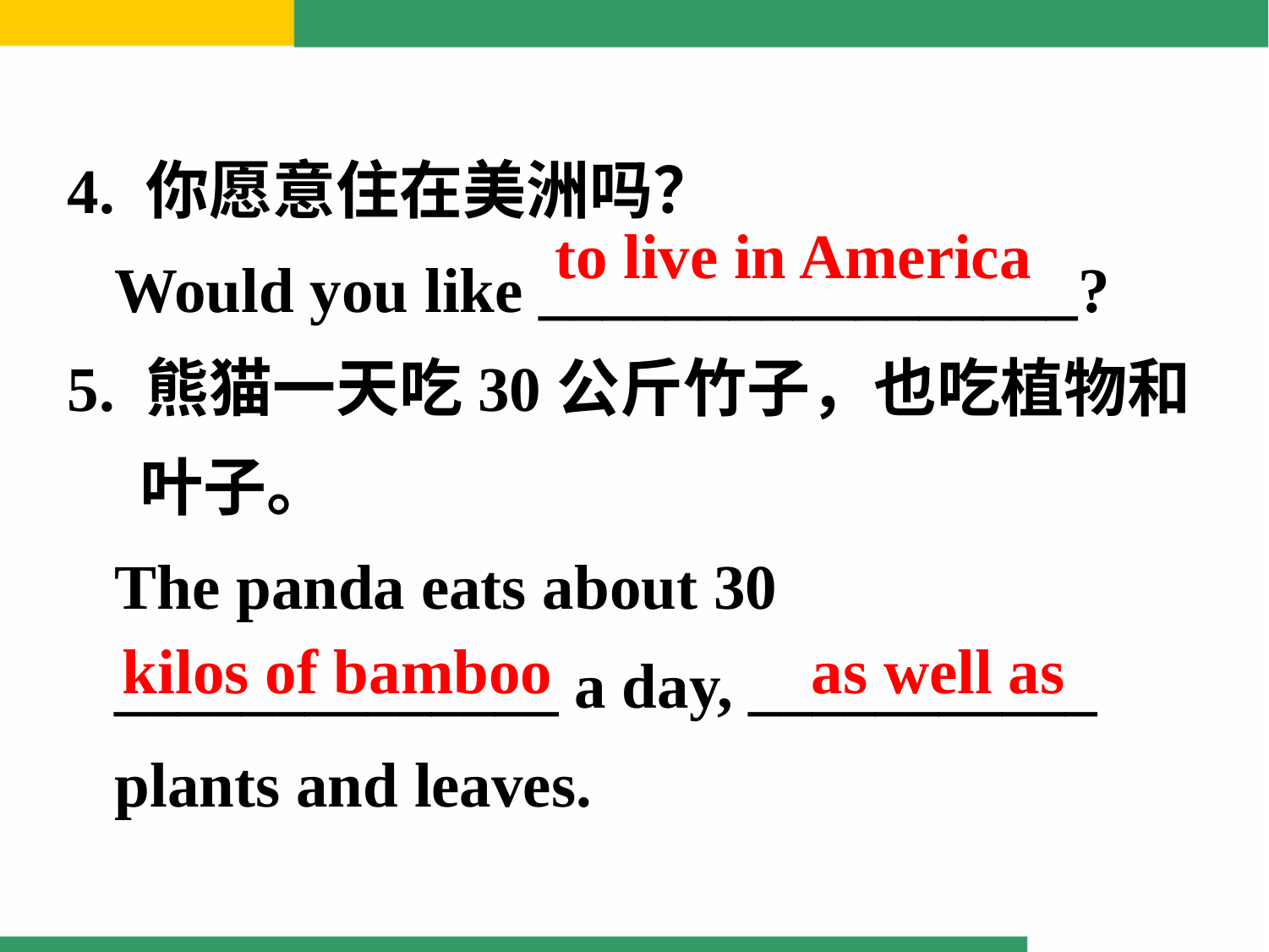

4. 你愿意住在美洲吗？
   Would you like _________________?
5. 熊猫一天吃30公斤竹子，也吃植物和
    叶子。
   The panda eats about 30
   ______________ a day, ___________
   plants and leaves.
to live in America
kilos of bamboo
as well as